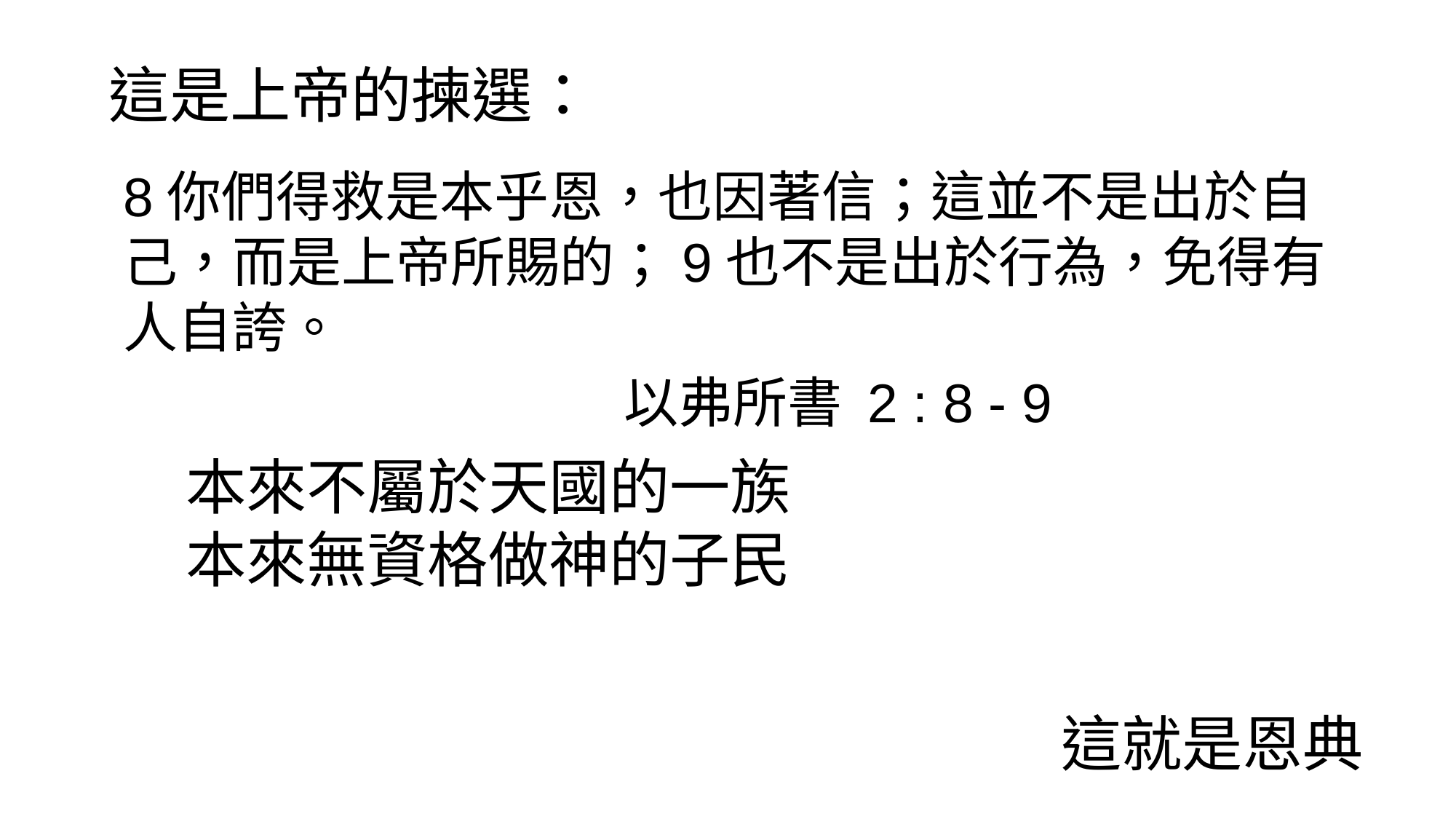

這是上帝的揀選：
8你們得救是本乎恩，也因著信；這並不是出於自己，而是上帝所賜的；9也不是出於行為，免得有人自誇。
                                        以弗所書 2 : 8 - 9
本來不屬於天國的一族
本來無資格做神的子民
這就是恩典